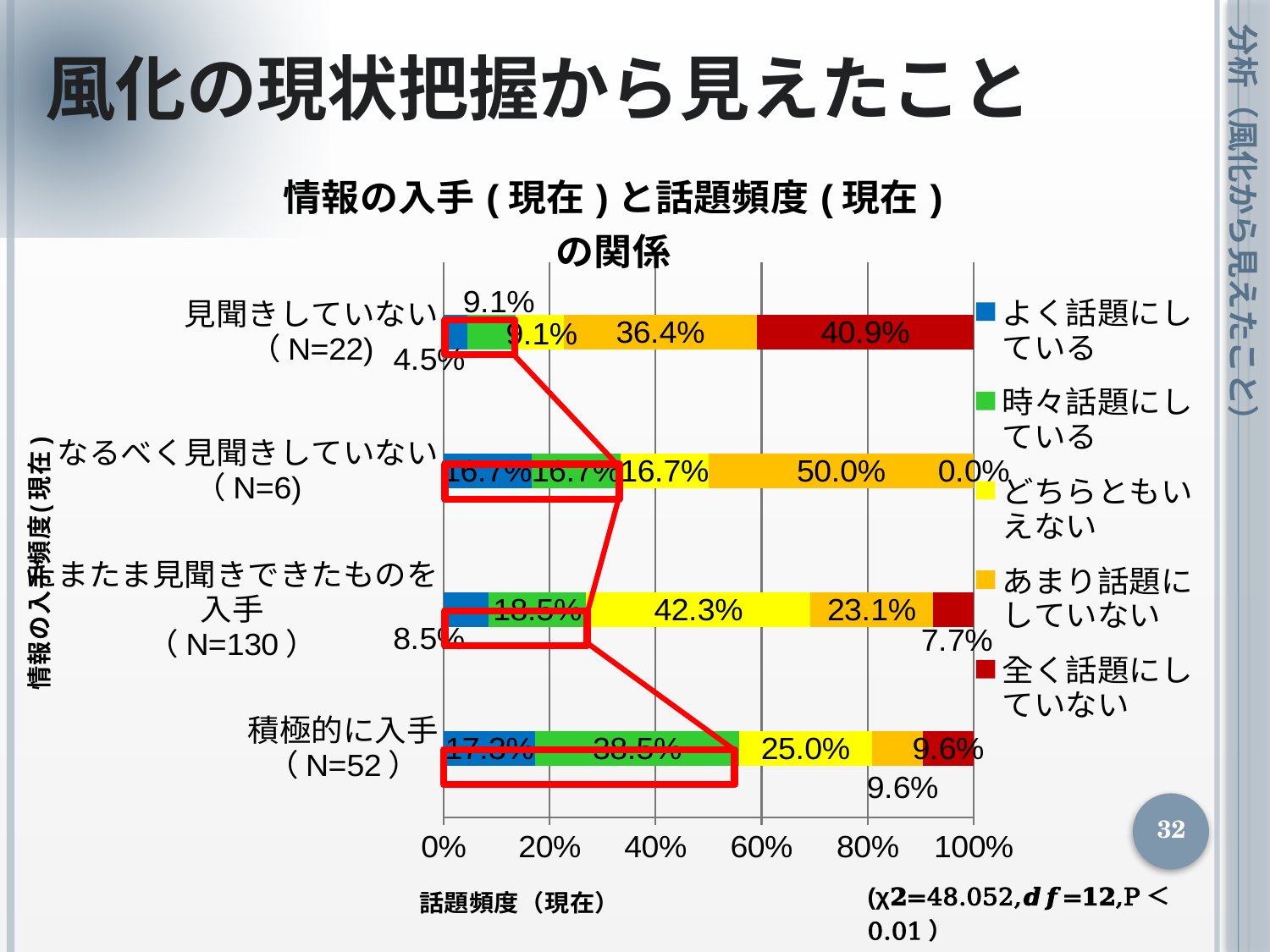

風化の現状把握から見えたこと

### Chart: 情報の入手(現在)と話題頻度(現在)
の関係

| Category | よく話題にしている | 時々話題にしている | どちらともいえない | あまり話題にしていない | 全く話題にしていない |
|---|---|---|---|---|---|
| 積極的に入手
（N=52） | 0.1730769230769231 | 0.38461538461538475 | 0.25 | 0.09615384615384621 | 0.09615384615384621 |
| たまたま見聞きできたものを入手
（N=130） | 0.08461538461538462 | 0.18461538461538468 | 0.42307692307692313 | 0.2307692307692308 | 0.07692307692307693 |
| なるべく見聞きしていない
（N=6) | 0.16666666666666663 | 0.16666666666666663 | 0.16666666666666663 | 0.5 | 0.0 |
| 見聞きしていない
（N=22) | 0.04545454545454546 | 0.09090909090909094 | 0.09090909090909094 | 0.3636363636363637 | 0.40909090909090917 |
 分析（風化から見えたこと）

32